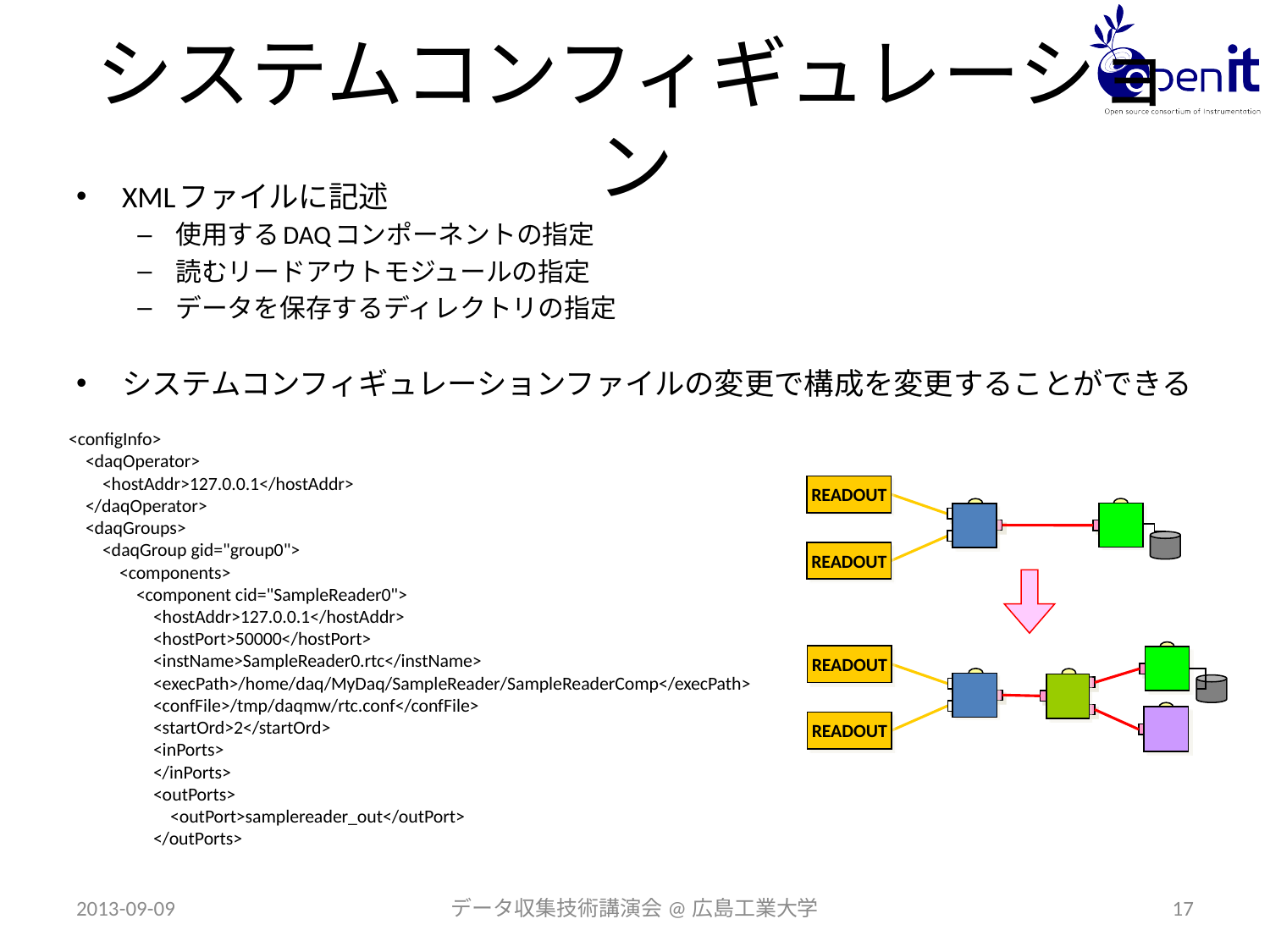

# システムコンフィギュレーション
XMLファイルに記述
使用するDAQコンポーネントの指定
読むリードアウトモジュールの指定
データを保存するディレクトリの指定

システムコンフィギュレーションファイルの変更で構成を変更することができる
<configInfo>
    <daqOperator>
        <hostAddr>127.0.0.1</hostAddr>
    </daqOperator>
    <daqGroups>
        <daqGroup gid="group0">
            <components>
                <component cid="SampleReader0">
                    <hostAddr>127.0.0.1</hostAddr>
                    <hostPort>50000</hostPort>
                    <instName>SampleReader0.rtc</instName>
                    <execPath>/home/daq/MyDaq/SampleReader/SampleReaderComp</execPath>
                    <confFile>/tmp/daqmw/rtc.conf</confFile>
                    <startOrd>2</startOrd>
                    <inPorts>
                    </inPorts>
                    <outPorts>
                        <outPort>samplereader_out</outPort>
                    </outPorts>

READOUT

READOUT

READOUT

READOUT
2013-09-09
データ収集技術講演会@広島工業大学
17